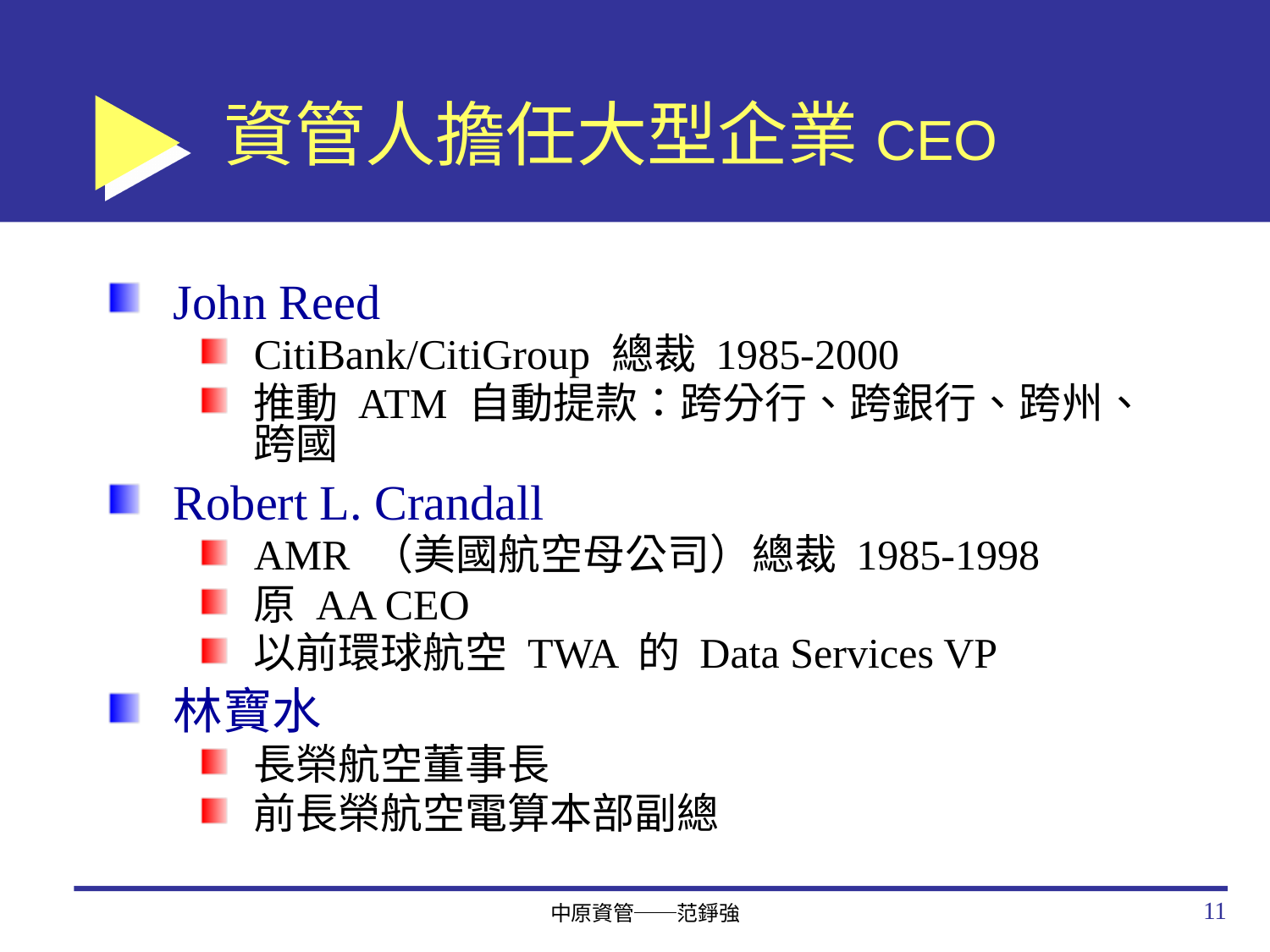

# 資管人擔任大型企業CEO
John Reed
CitiBank/CitiGroup 總裁 1985-2000
推動 ATM 自動提款：跨分行、跨銀行、跨州、跨國
Robert L. Crandall
AMR （美國航空母公司）總裁 1985-1998
原 AA CEO
以前環球航空 TWA 的 Data Services VP
林寶水
長榮航空董事長
前長榮航空電算本部副總

11